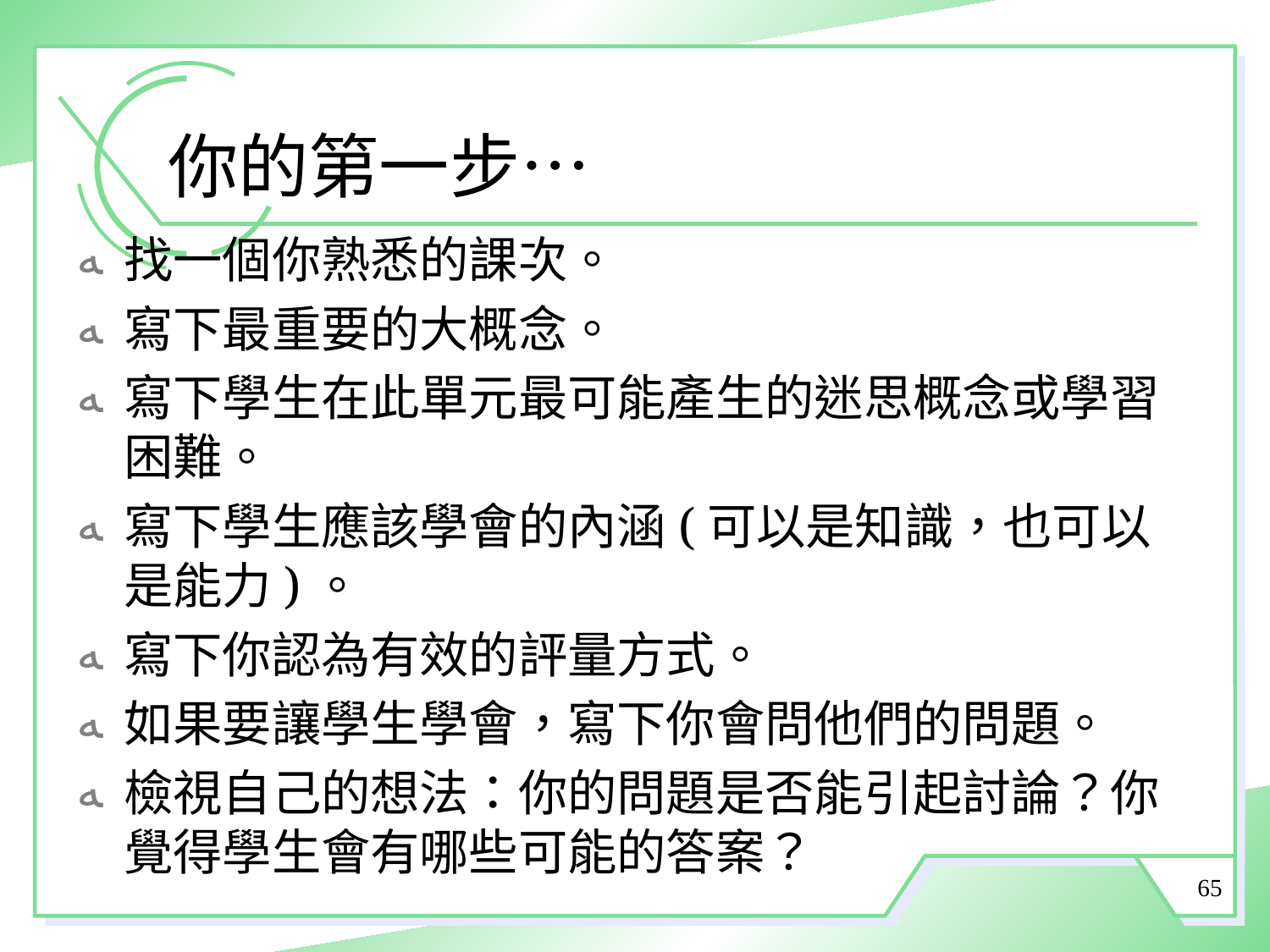

# 你的第一步…
找一個你熟悉的課次。
寫下最重要的大概念。
寫下學生在此單元最可能產生的迷思概念或學習困難。
寫下學生應該學會的內涵(可以是知識，也可以是能力)。
寫下你認為有效的評量方式。
如果要讓學生學會，寫下你會問他們的問題。
檢視自己的想法：你的問題是否能引起討論？你覺得學生會有哪些可能的答案？
65